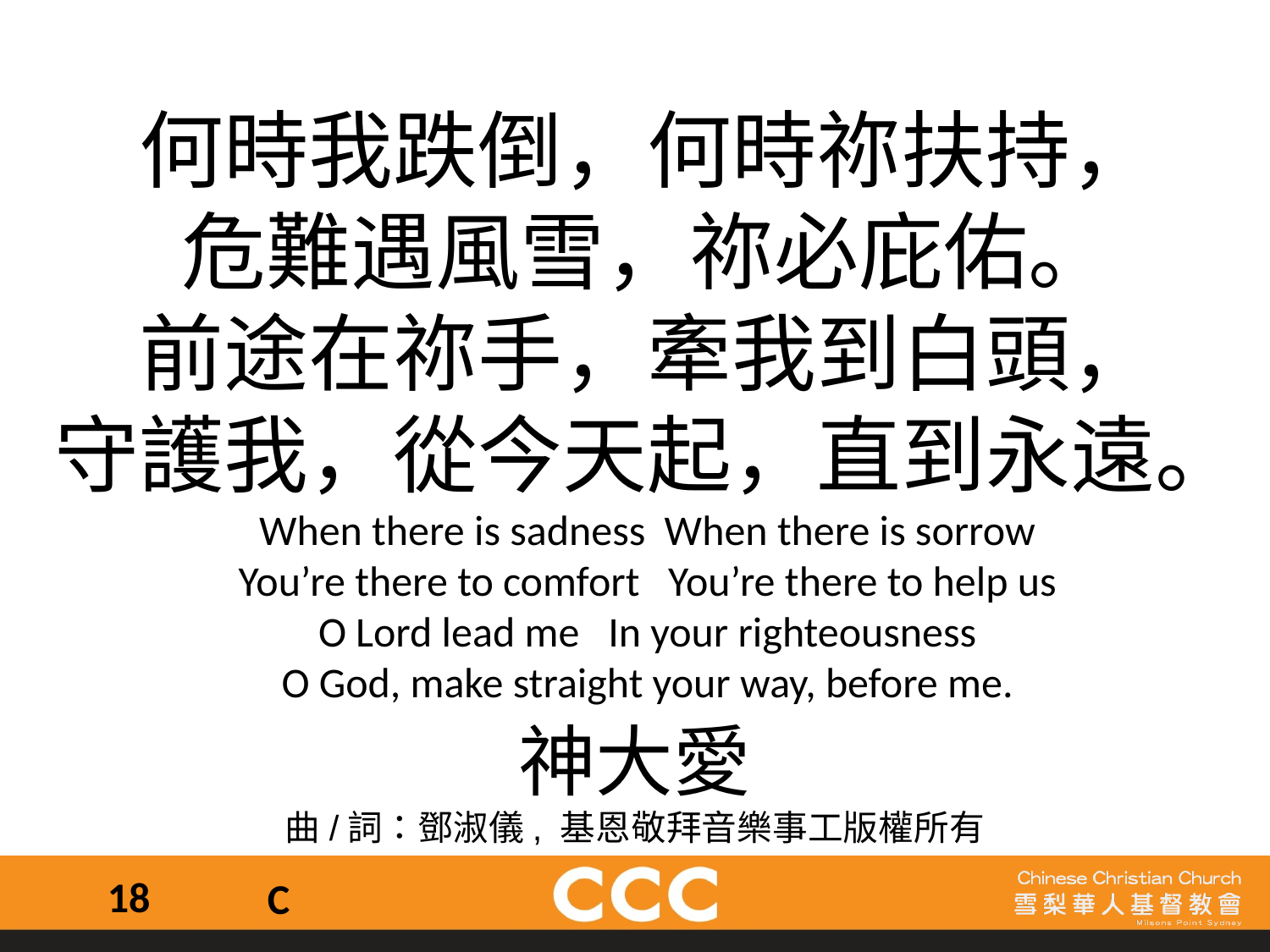

何時我跌倒，何時祢扶持，
危難遇風雪，祢必庇佑。
前途在祢手，牽我到白頭，
守護我，從今天起，直到永遠。
When there is sadness  When there is sorrow
You’re there to comfort   You’re there to help us
O Lord lead me   In your righteousness
O God, make straight your way, before me.
神大愛
曲/詞：鄧淑儀, 基恩敬拜音樂事工版權所有
18
C